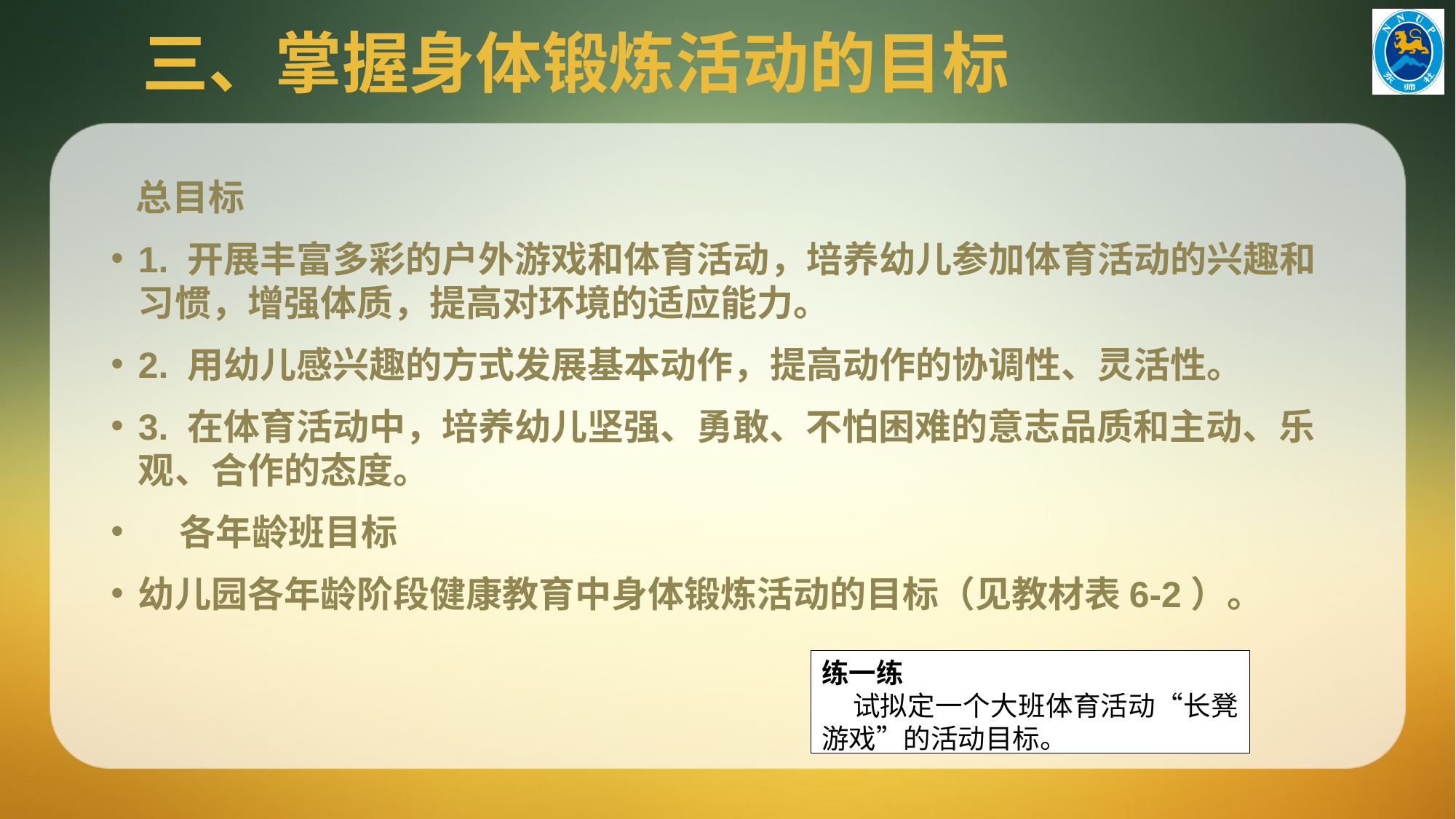

# 三、掌握身体锻炼活动的目标
  总目标
1. 开展丰富多彩的户外游戏和体育活动，培养幼儿参加体育活动的兴趣和习惯，增强体质，提高对环境的适应能力。
2. 用幼儿感兴趣的方式发展基本动作，提高动作的协调性、灵活性。
3. 在体育活动中，培养幼儿坚强、勇敢、不怕困难的意志品质和主动、乐观、合作的态度。
    各年龄班目标
幼儿园各年龄阶段健康教育中身体锻炼活动的目标（见教材表6-2）。
练一练
试拟定一个大班体育活动“长凳游戏”的活动目标。